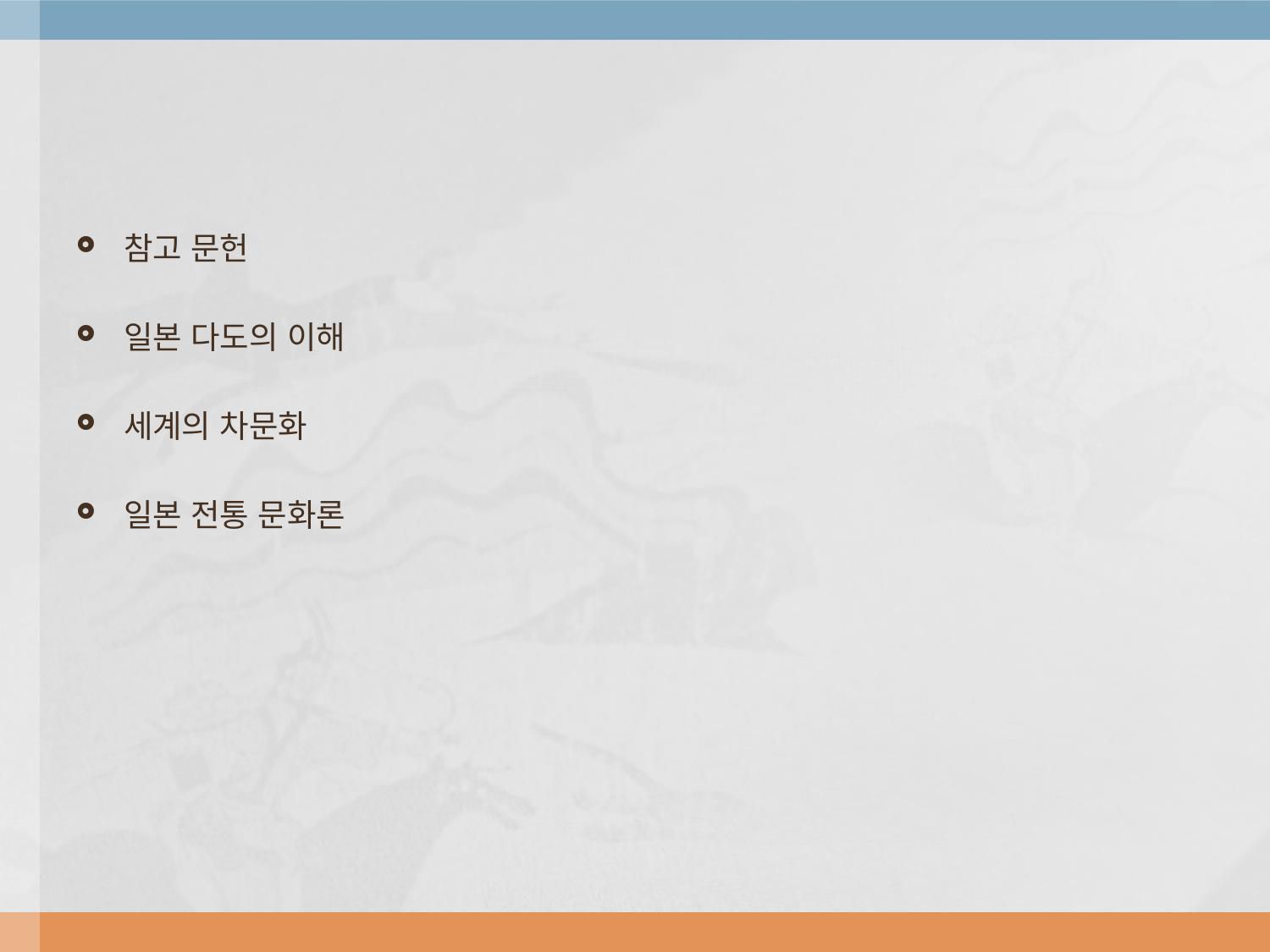

#
참고 문헌

일본 다도의 이해

세계의 차문화

일본 전통 문화론